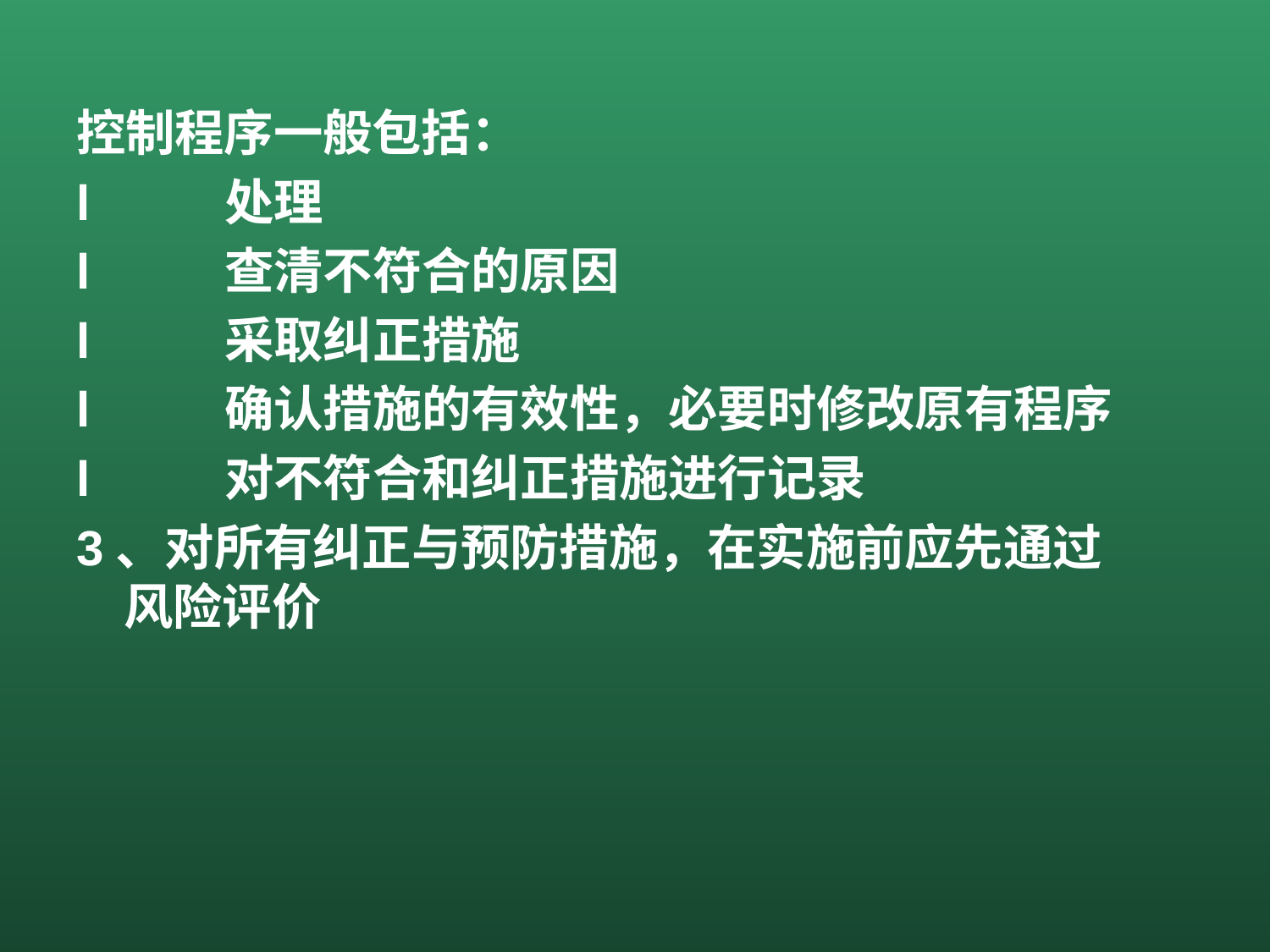

控制程序一般包括：
l          处理
l          查清不符合的原因
l          采取纠正措施
l          确认措施的有效性，必要时修改原有程序
l          对不符合和纠正措施进行记录
3、对所有纠正与预防措施，在实施前应先通过风险评价